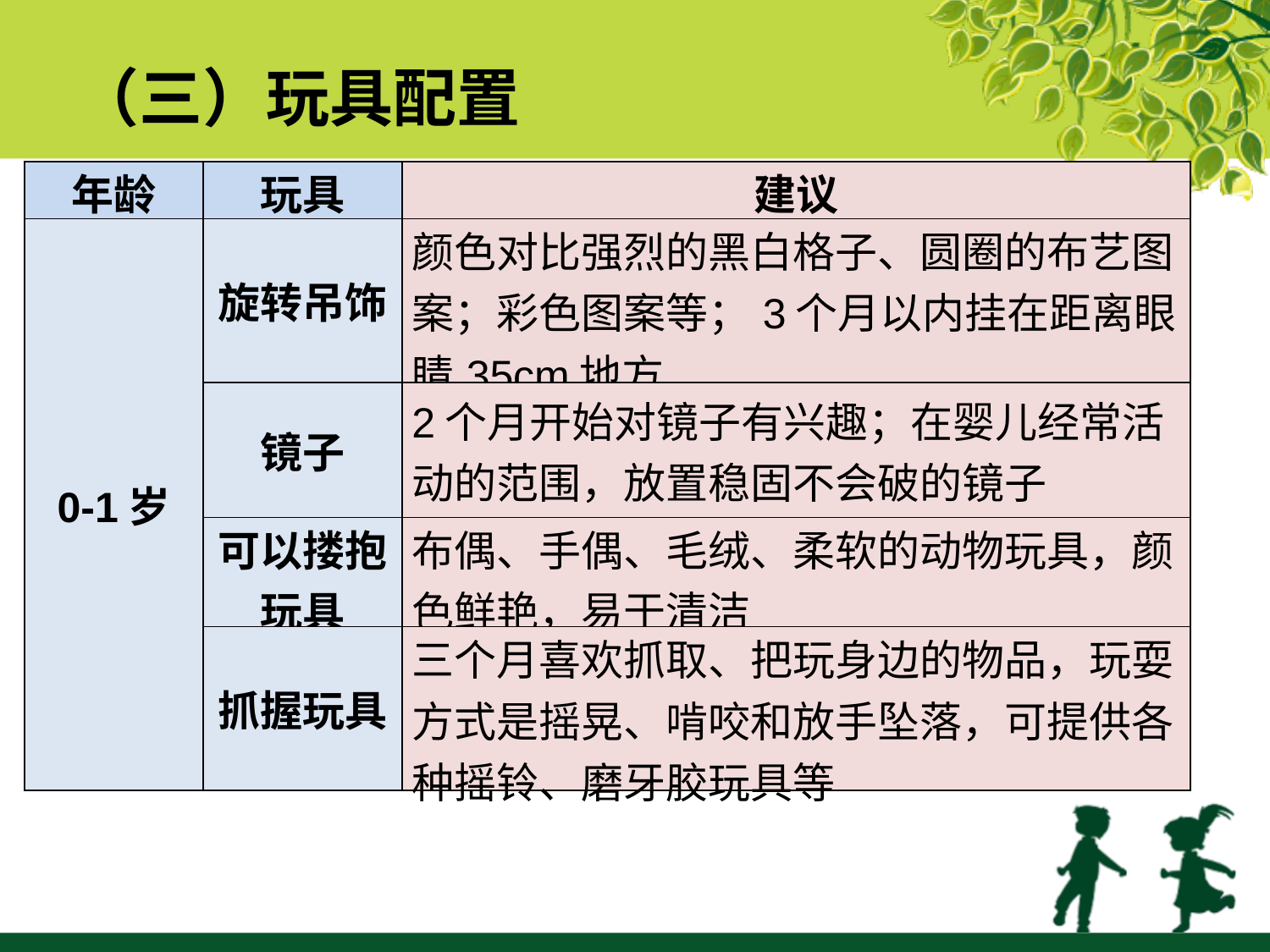

# （三）玩具配置
| 年龄 | 玩具 | 建议 |
| --- | --- | --- |
| 0-1岁 | 旋转吊饰 | 颜色对比强烈的黑白格子、圆圈的布艺图案；彩色图案等；3个月以内挂在距离眼睛35cm地方 |
|  | 镜子 | 2个月开始对镜子有兴趣；在婴儿经常活动的范围，放置稳固不会破的镜子 |
|  | 可以搂抱玩具 | 布偶、手偶、毛绒、柔软的动物玩具，颜色鲜艳，易于清洁 |
|  | 抓握玩具 | 三个月喜欢抓取、把玩身边的物品，玩耍方式是摇晃、啃咬和放手坠落，可提供各种摇铃、磨牙胶玩具等 |